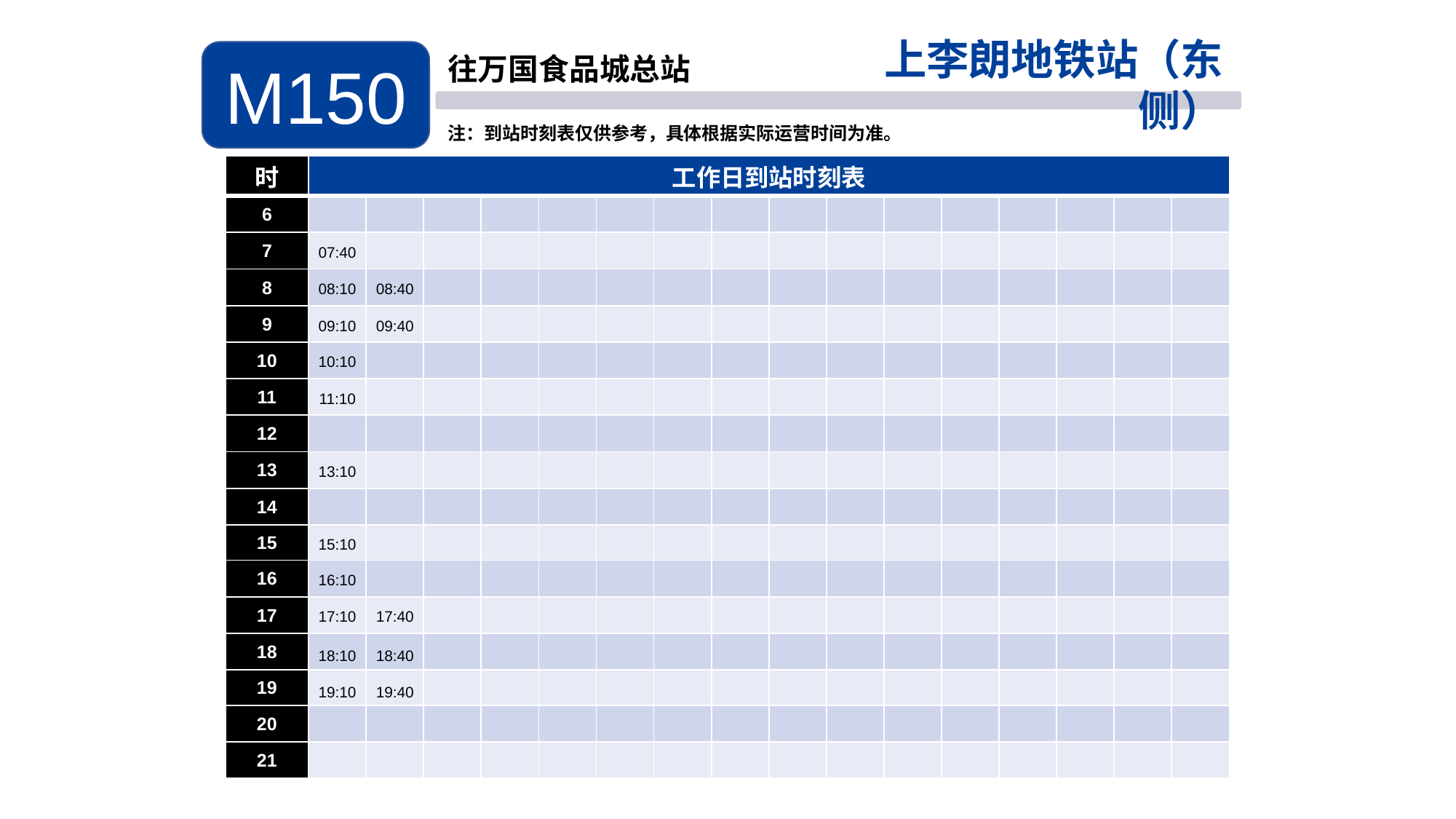

上李朗地铁站（东侧）
M150
往万国食品城总站

注：到站时刻表仅供参考，具体根据实际运营时间为准。
| 时 | 工作日到站时刻表 |  |  |  |  |  |  |  |  |  |  |  |  |  |  |  |
| --- | --- | --- | --- | --- | --- | --- | --- | --- | --- | --- | --- | --- | --- | --- | --- | --- |
| 6 |  |  |  |  |  |  |  |  |  |  |  |  |  |  |  |  |
| 7 | 07:40 |  |  |  |  |  |  |  |  |  |  |  |  |  |  |  |
| 8 | 08:10 | 08:40 |  |  |  |  |  |  |  |  |  |  |  |  |  |  |
| 9 | 09:10 | 09:40 |  |  |  |  |  |  |  |  |  |  |  |  |  |  |
| 10 | 10:10 |  |  |  |  |  |  |  |  |  |  |  |  |  |  |  |
| 11 | 11:10 |  |  |  |  |  |  |  |  |  |  |  |  |  |  |  |
| 12 |  |  |  |  |  |  |  |  |  |  |  |  |  |  |  |  |
| 13 | 13:10 |  |  |  |  |  |  |  |  |  |  |  |  |  |  |  |
| 14 |  |  |  |  |  |  |  |  |  |  |  |  |  |  |  |  |
| 15 | 15:10 |  |  |  |  |  |  |  |  |  |  |  |  |  |  |  |
| 16 | 16:10 |  |  |  |  |  |  |  |  |  |  |  |  |  |  |  |
| 17 | 17:10 | 17:40 |  |  |  |  |  |  |  |  |  |  |  |  |  |  |
| 18 | 18:10 | 18:40 |  |  |  |  |  |  |  |  |  |  |  |  |  |  |
| 19 | 19:10 | 19:40 |  |  |  |  |  |  |  |  |  |  |  |  |  |  |
| 20 |  |  |  |  |  |  |  |  |  |  |  |  |  |  |  |  |
| 21 |  |  |  |  |  |  |  |  |  |  |  |  |  |  |  |  |